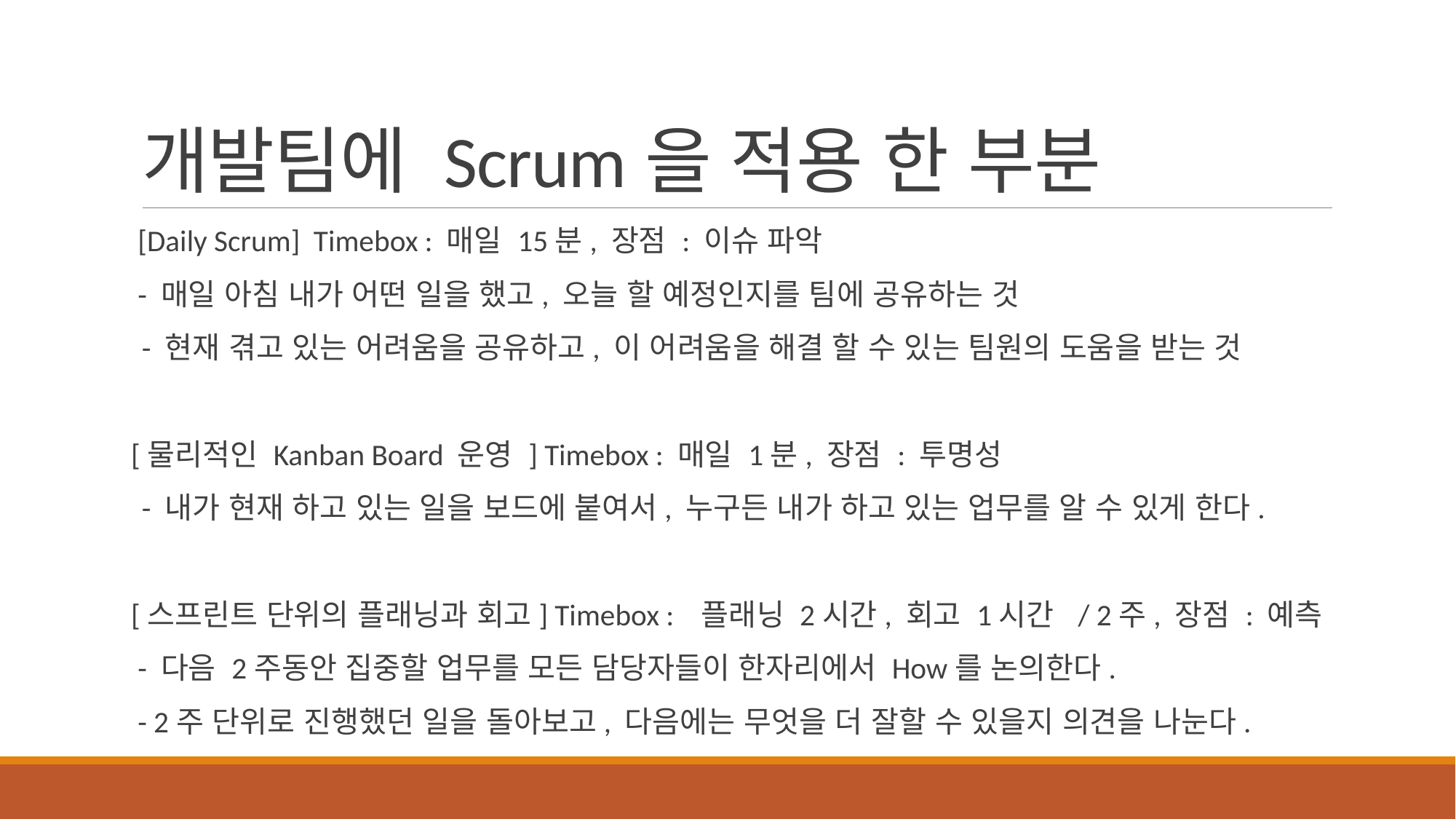

# 개발팀에 Scrum을 적용 한 부분
 [Daily Scrum]  Timebox : 매일 15분, 장점 : 이슈 파악
 - 매일 아침 내가 어떤 일을 했고, 오늘 할 예정인지를 팀에 공유하는 것
- 현재 겪고 있는 어려움을 공유하고, 이 어려움을 해결 할 수 있는 팀원의 도움을 받는 것

[물리적인 Kanban Board 운영 ] Timebox : 매일 1분, 장점 : 투명성
- 내가 현재 하고 있는 일을 보드에 붙여서, 누구든 내가 하고 있는 업무를 알 수 있게 한다.

[스프린트 단위의 플래닝과 회고] Timebox :   플래닝 2시간, 회고 1시간  / 2주, 장점 : 예측
 - 다음 2주동안 집중할 업무를 모든 담당자들이 한자리에서 How를 논의한다.
 - 2주 단위로 진행했던 일을 돌아보고, 다음에는 무엇을 더 잘할 수 있을지 의견을 나눈다.